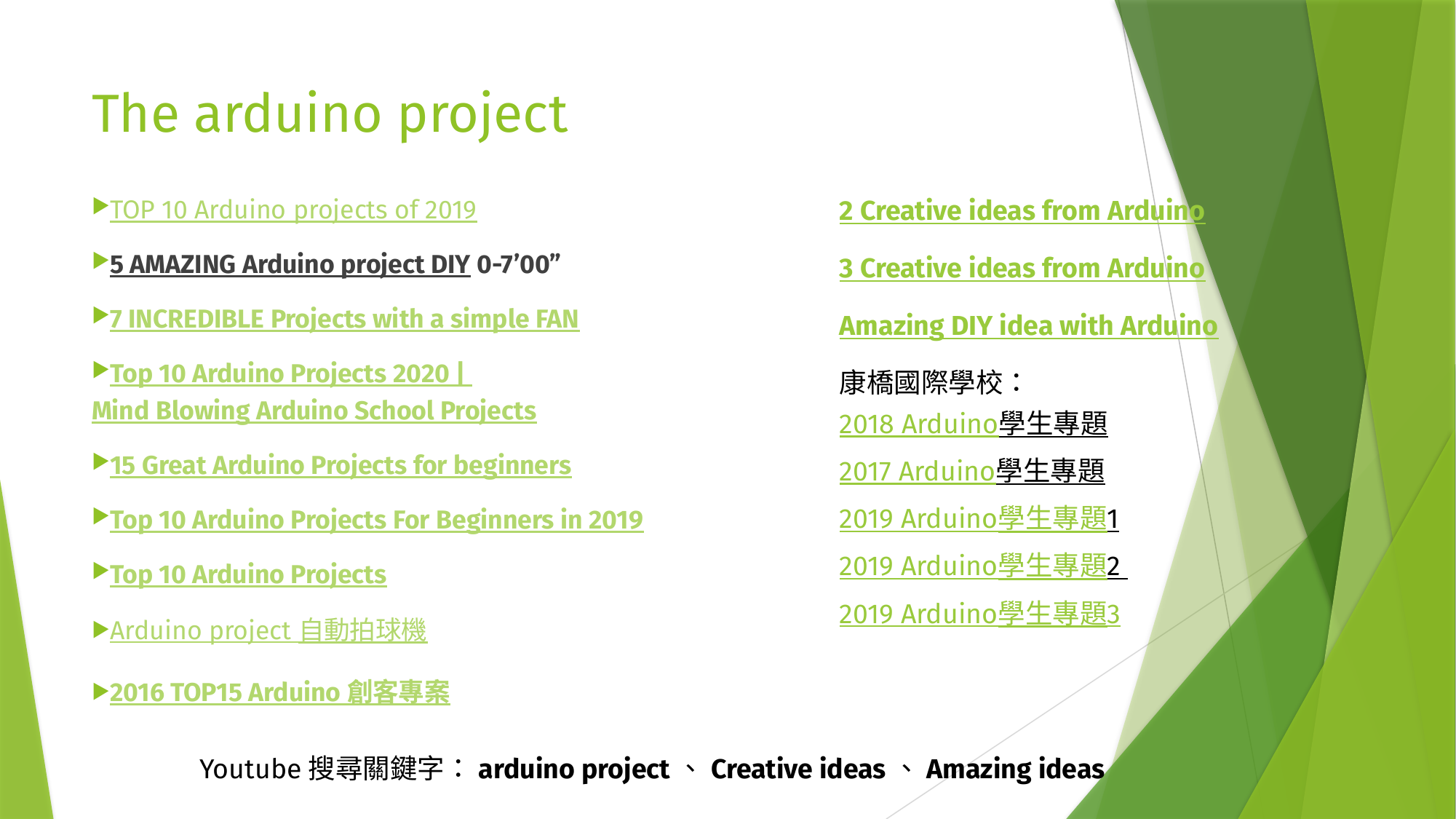

# The arduino project
TOP 10 Arduino projects of 2019
5 AMAZING Arduino project DIY 0-7’00”
7 INCREDIBLE Projects with a simple FAN
Top 10 Arduino Projects 2020 |
Mind Blowing Arduino School Projects
15 Great Arduino Projects for beginners
Top 10 Arduino Projects For Beginners in 2019
Top 10 Arduino Projects
Arduino project 自動拍球機
2016 TOP15 Arduino 創客專案
2 Creative ideas from Arduino
3 Creative ideas from Arduino
Amazing DIY idea with Arduino
康橋國際學校：
2018 Arduino學生專題
2017 Arduino學生專題
2019 Arduino學生專題1
2019 Arduino學生專題2
2019 Arduino學生專題3

Youtube搜尋關鍵字：arduino project、Creative ideas、Amazing ideas